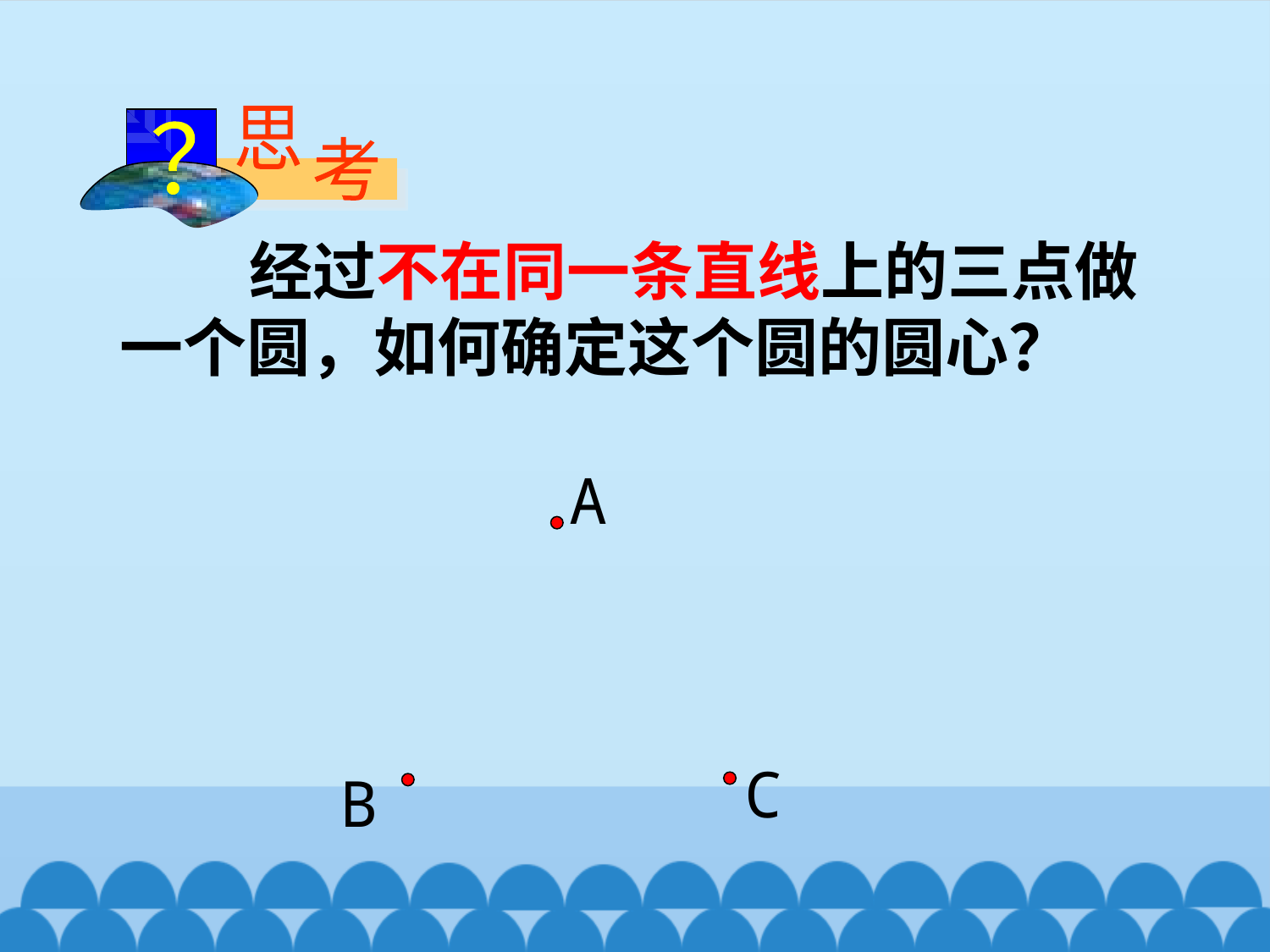

思

？
考

        经过不在同一条直线上的三点做一个圆，如何确定这个圆的圆心？
A

C
B